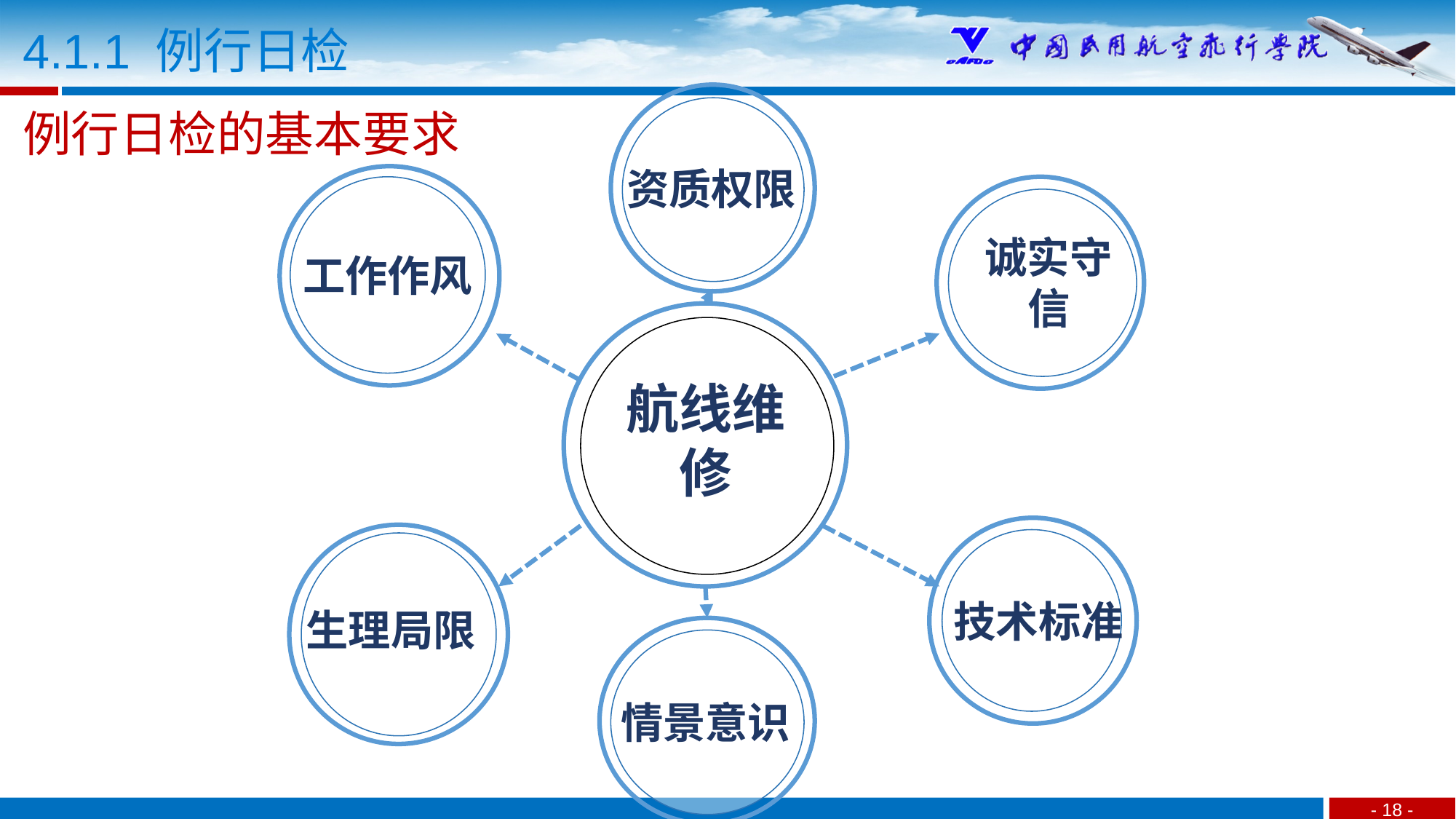

4.1.1 例行日检

例行日检的基本要求

资质权限

诚实守信
工作作风

航线维修

技术标准
生理局限

情景意识